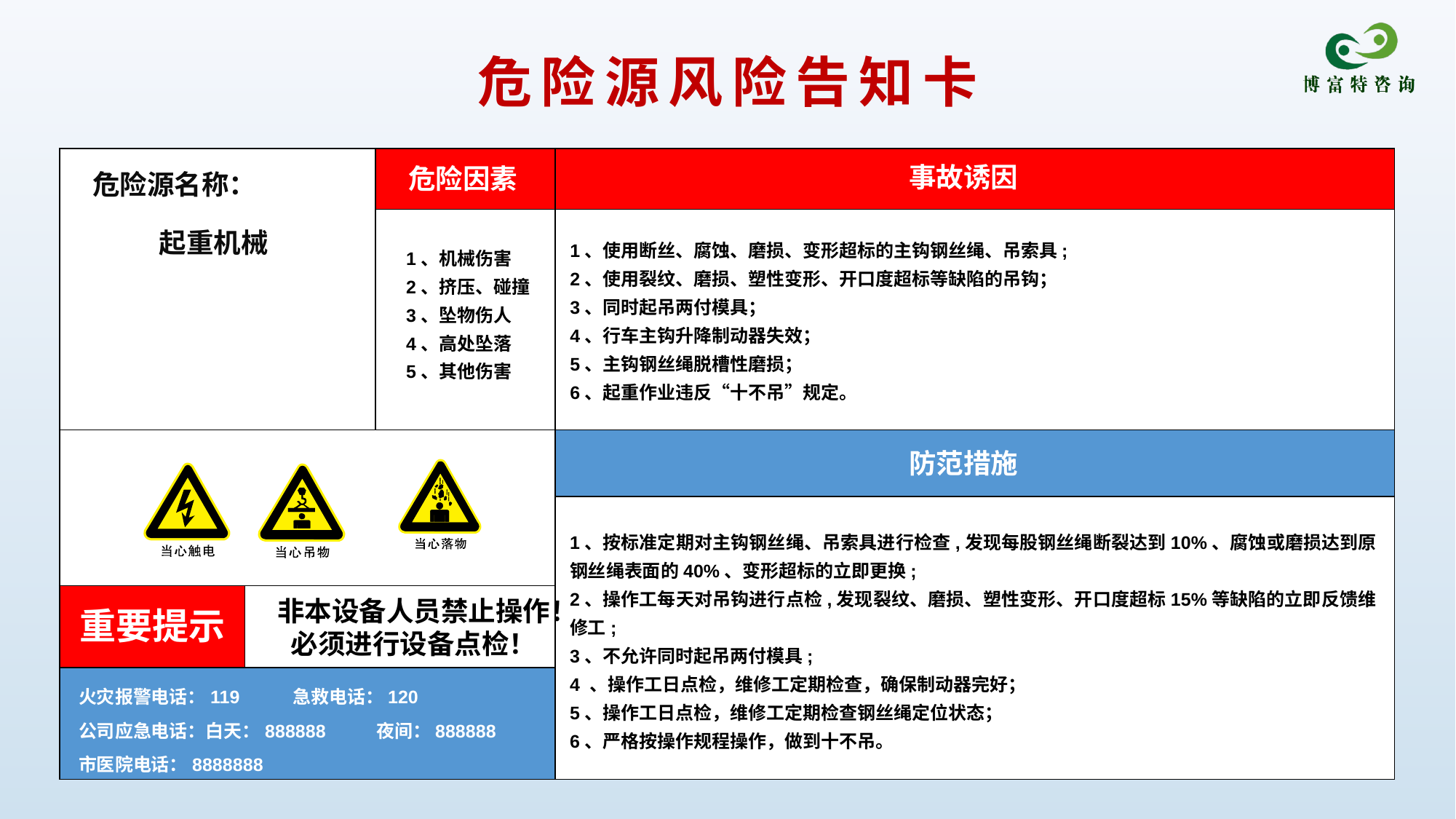

危险源风险告知卡
|  |  |  |  |
| --- | --- | --- | --- |
|  |  |  |  |
|  |  |  |  |
|  |  |  |  |
|  |  |  |  |
|  |  |  |  |
事故诱因
危险因素
危险源名称：
起重机械
1、使用断丝、腐蚀、磨损、变形超标的主钩钢丝绳、吊索具;
2、使用裂纹、磨损、塑性变形、开口度超标等缺陷的吊钩；
3、同时起吊两付模具；
4、行车主钩升降制动器失效；
5、主钩钢丝绳脱槽性磨损；
6、起重作业违反“十不吊”规定。
1、机械伤害
2、挤压、碰撞
3、坠物伤人
4、高处坠落
5、其他伤害
防范措施

1、按标准定期对主钩钢丝绳、吊索具进行检查,发现每股钢丝绳断裂达到10%、腐蚀或磨损达到原钢丝绳表面的40%、变形超标的立即更换;
2、操作工每天对吊钩进行点检,发现裂纹、磨损、塑性变形、开口度超标15%等缺陷的立即反馈维修工;
3、不允许同时起吊两付模具;
4 、操作工日点检，维修工定期检查，确保制动器完好；
5、操作工日点检，维修工定期检查钢丝绳定位状态；
6、严格按操作规程操作，做到十不吊。
非本设备人员禁止操作！
必须进行设备点检！
重要提示
火灾报警电话：119
急救电话：120
公司应急电话：白天：888888         夜间：888888
市医院电话：8888888